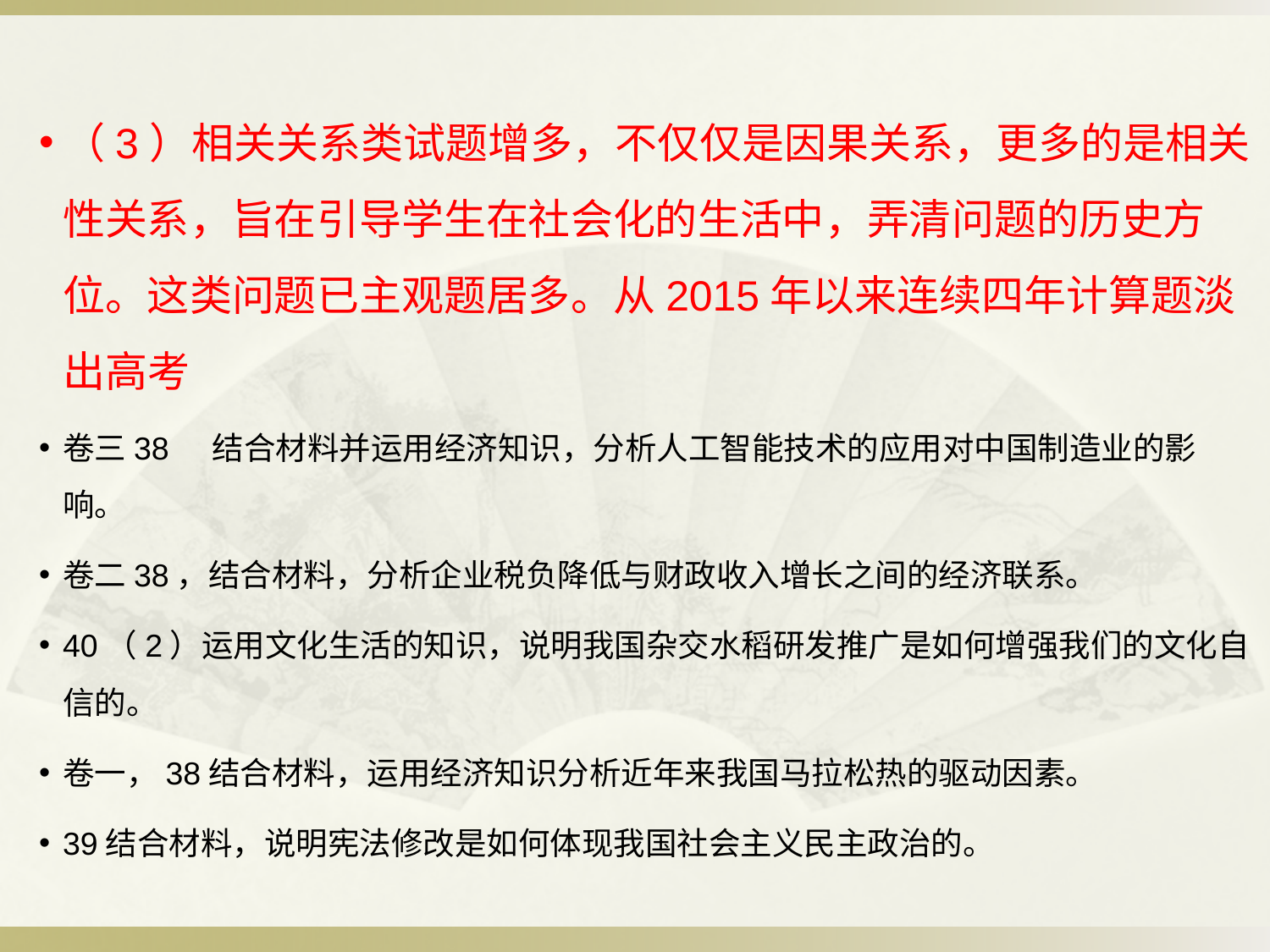

（3）相关关系类试题增多，不仅仅是因果关系，更多的是相关性关系，旨在引导学生在社会化的生活中，弄清问题的历史方位。这类问题已主观题居多。从2015年以来连续四年计算题淡出高考
卷三38    结合材料并运用经济知识，分析人工智能技术的应用对中国制造业的影响。
卷二38，结合材料，分析企业税负降低与财政收入增长之间的经济联系。
40（2）运用文化生活的知识，说明我国杂交水稻研发推广是如何增强我们的文化自信的。
卷一，38结合材料，运用经济知识分析近年来我国马拉松热的驱动因素。
39结合材料，说明宪法修改是如何体现我国社会主义民主政治的。